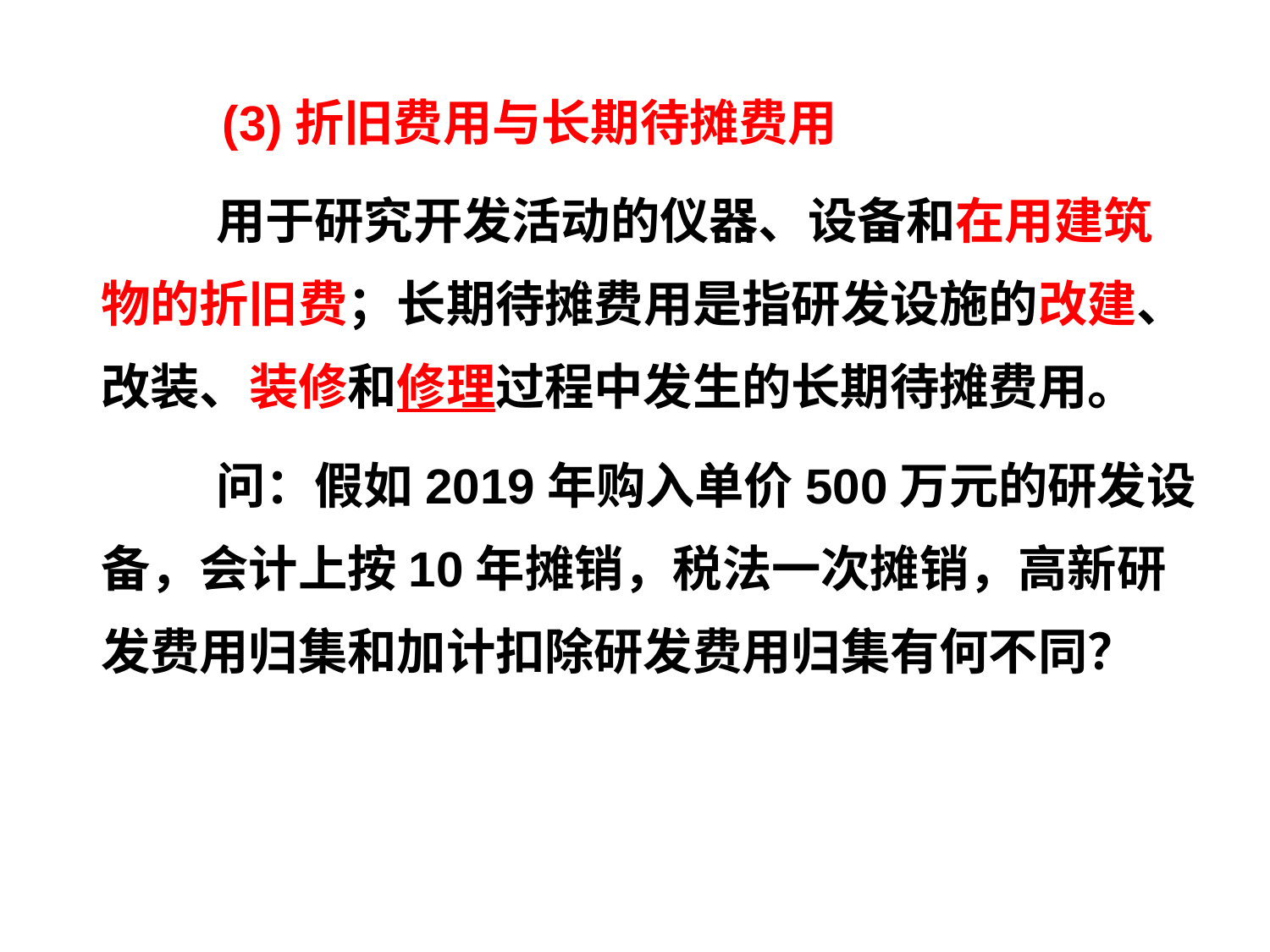

(3)折旧费用与长期待摊费用
    用于研究开发活动的仪器、设备和在用建筑物的折旧费；长期待摊费用是指研发设施的改建、改装、装修和修理过程中发生的长期待摊费用。
    问：假如2019年购入单价500万元的研发设备，会计上按10年摊销，税法一次摊销，高新研发费用归集和加计扣除研发费用归集有何不同？